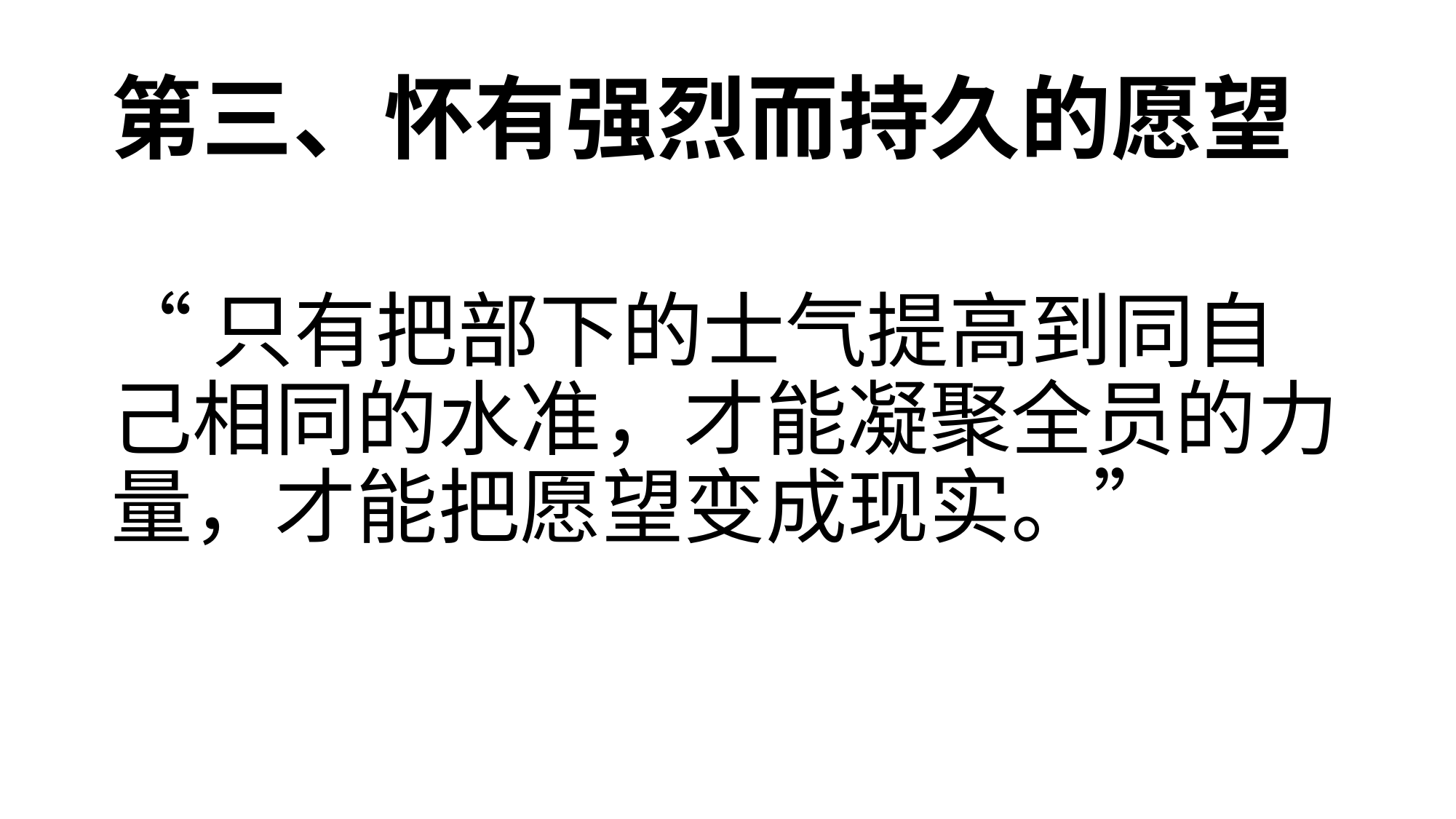

# 第三、怀有强烈而持久的愿望

“只有把部下的士气提高到同自己相同的水准，才能凝聚全员的力量，才能把愿望变成现实。”